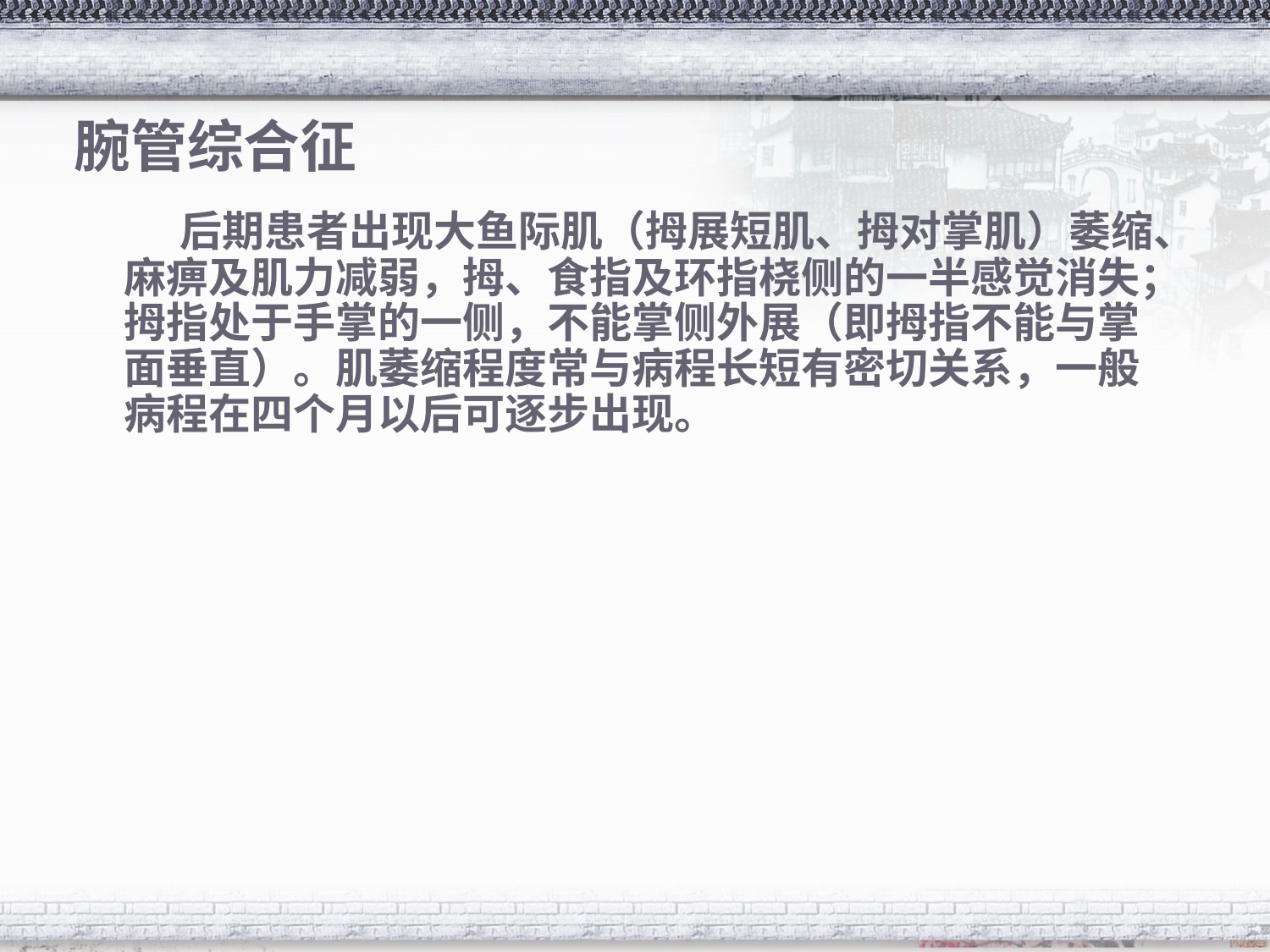

# 腕管综合征
          后期患者出现大鱼际肌（拇展短肌、拇对掌肌）萎缩、麻痹及肌力减弱，拇、食指及环指桡侧的一半感觉消失；拇指处于手掌的一侧，不能掌侧外展（即拇指不能与掌面垂直）。肌萎缩程度常与病程长短有密切关系，一般病程在四个月以后可逐步出现。